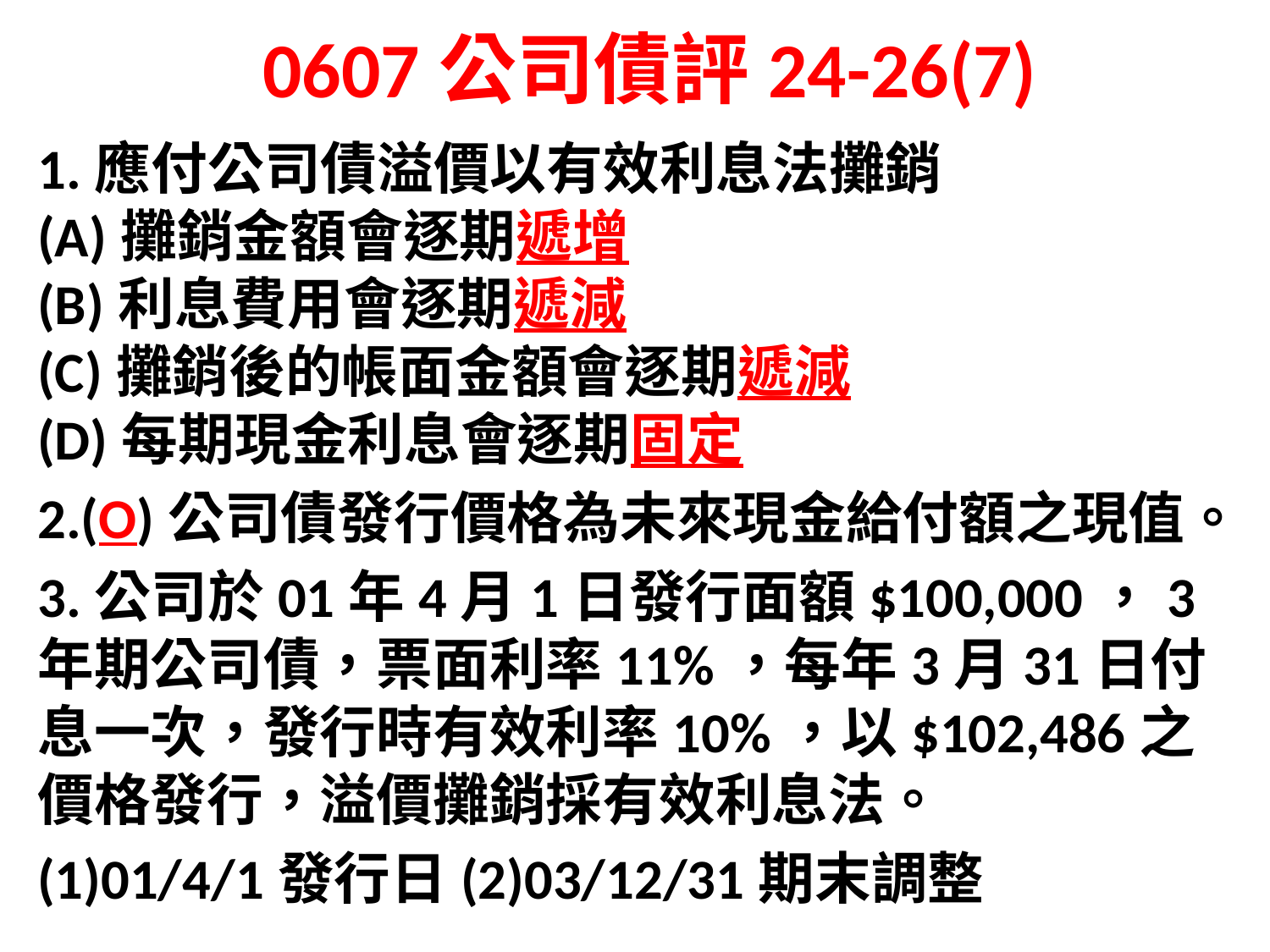

# 0607公司債評24-26(7)
1.應付公司債溢價以有效利息法攤銷
(A)攤銷金額會逐期遞增
(B)利息費用會逐期遞減
(C)攤銷後的帳面金額會逐期遞減
(D)每期現金利息會逐期固定
2.(O)公司債發行價格為未來現金給付額之現值。
3.公司於01年4月1日發行面額$100,000，3年期公司債，票面利率11%，每年3月31日付息一次，發行時有效利率10%，以$102,486之價格發行，溢價攤銷採有效利息法。
(1)01/4/1發行日(2)03/12/31期末調整